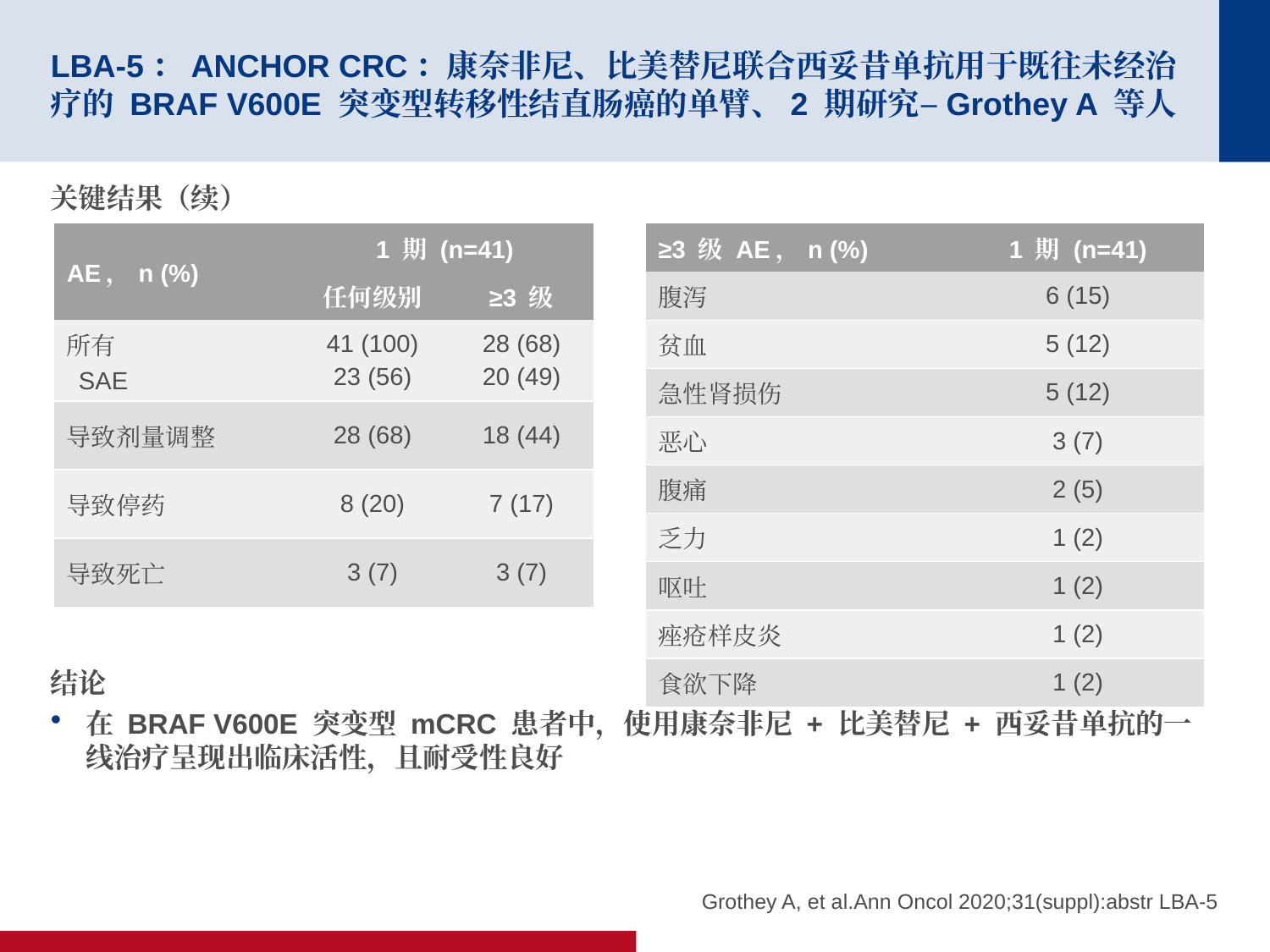

# LBA-5：ANCHOR CRC：康奈非尼、比美替尼联合西妥昔单抗用于既往未经治疗的 BRAF V600E 突变型转移性结直肠癌的单臂、2 期研究–Grothey A 等人
关键结果（续）
结论
在 BRAF V600E 突变型 mCRC 患者中，使用康奈非尼 + 比美替尼 + 西妥昔单抗的一线治疗呈现出临床活性，且耐受性良好
| AE，n (%) | 1 期 (n=41) |  |
| --- | --- | --- |
|  | 任何级别 | ≥3 级 |
| 所有 SAE | 41 (100) 23 (56) | 28 (68) 20 (49) |
| 导致剂量调整 | 28 (68) | 18 (44) |
| 导致停药 | 8 (20) | 7 (17) |
| 导致死亡 | 3 (7) | 3 (7) |
| ≥3 级 AE，n (%) | 1 期 (n=41) |
| --- | --- |
| 腹泻 | 6 (15) |
| 贫血 | 5 (12) |
| 急性肾损伤 | 5 (12) |
| 恶心 | 3 (7) |
| 腹痛 | 2 (5) |
| 乏力 | 1 (2) |
| 呕吐 | 1 (2) |
| 痤疮样皮炎 | 1 (2) |
| 食欲下降 | 1 (2) |
Grothey A, et al.Ann Oncol 2020;31(suppl):abstr LBA-5